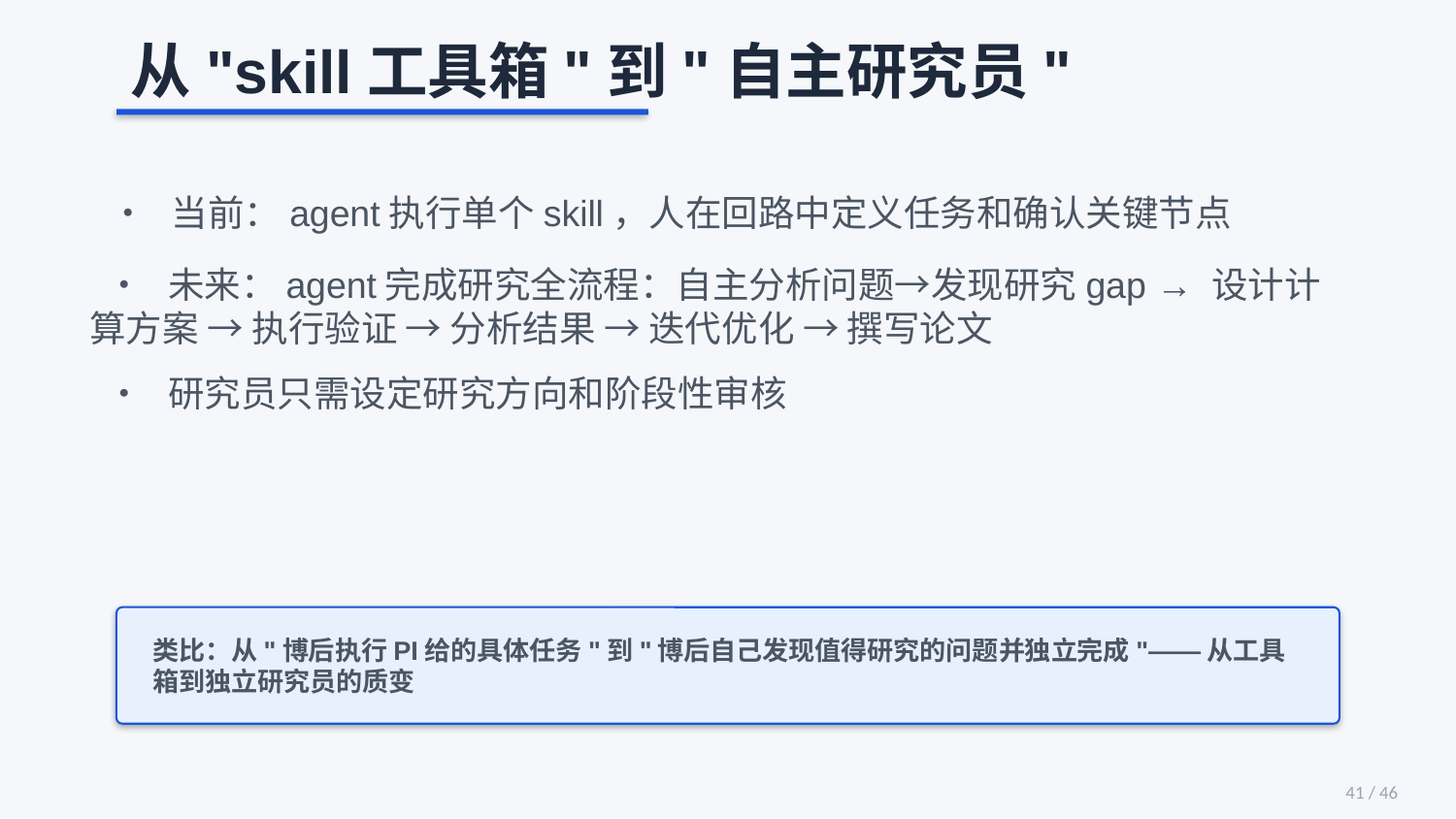

从"skill工具箱"到"自主研究员"

 •  当前：agent执行单个skill，人在回路中定义任务和确认关键节点
  •  未来：agent完成研究全流程：自主分析问题→发现研究gap → 设计计算方案 → 执行验证 → 分析结果 → 迭代优化 → 撰写论文
  •  研究员只需设定研究方向和阶段性审核

类比：从"博后执行PI给的具体任务"到"博后自己发现值得研究的问题并独立完成"——从工具箱到独立研究员的质变
41 / 46